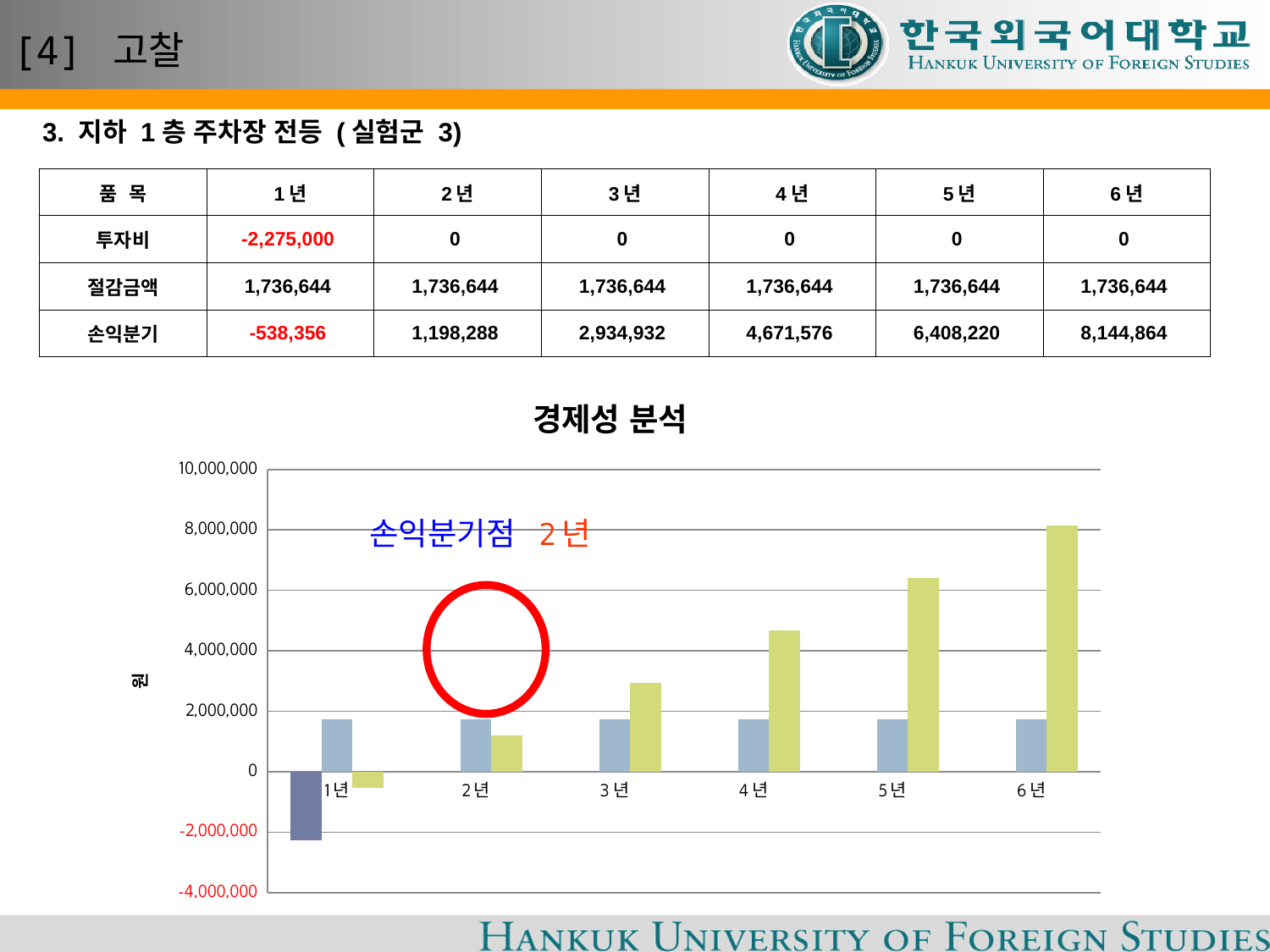

# [4] 고찰

3. 지하 1층 주차장 전등 (실험군 3)
| 품 목 | 1년 | 2년 | 3년 | 4년 | 5년 | 6년 |
| --- | --- | --- | --- | --- | --- | --- |
| 투자비 | -2,275,000 | 0 | 0 | 0 | 0 | 0 |
| 절감금액 | 1,736,644 | 1,736,644 | 1,736,644 | 1,736,644 | 1,736,644 | 1,736,644 |
| 손익분기 | -538,356 | 1,198,288 | 2,934,932 | 4,671,576 | 6,408,220 | 8,144,864 |

### Chart: 경제성 분석

| Category | 투자비 | 절감금액 | 손익분기 |
|---|---|---|---|
| 1년 | -2275000.0 | 1736644.0 | -538356.0 |
| 2년 | 0.0 | 1736644.0 | 1198288.0 |
| 3년 | 0.0 | 1736644.0 | 2934932.0 |
| 4년 | 0.0 | 1736644.0 | 4671576.0 |
| 5년 | 0.0 | 1736644.0 | 6408220.0 |
| 6년 | 0.0 | 1736644.0 | 8144864.0 |